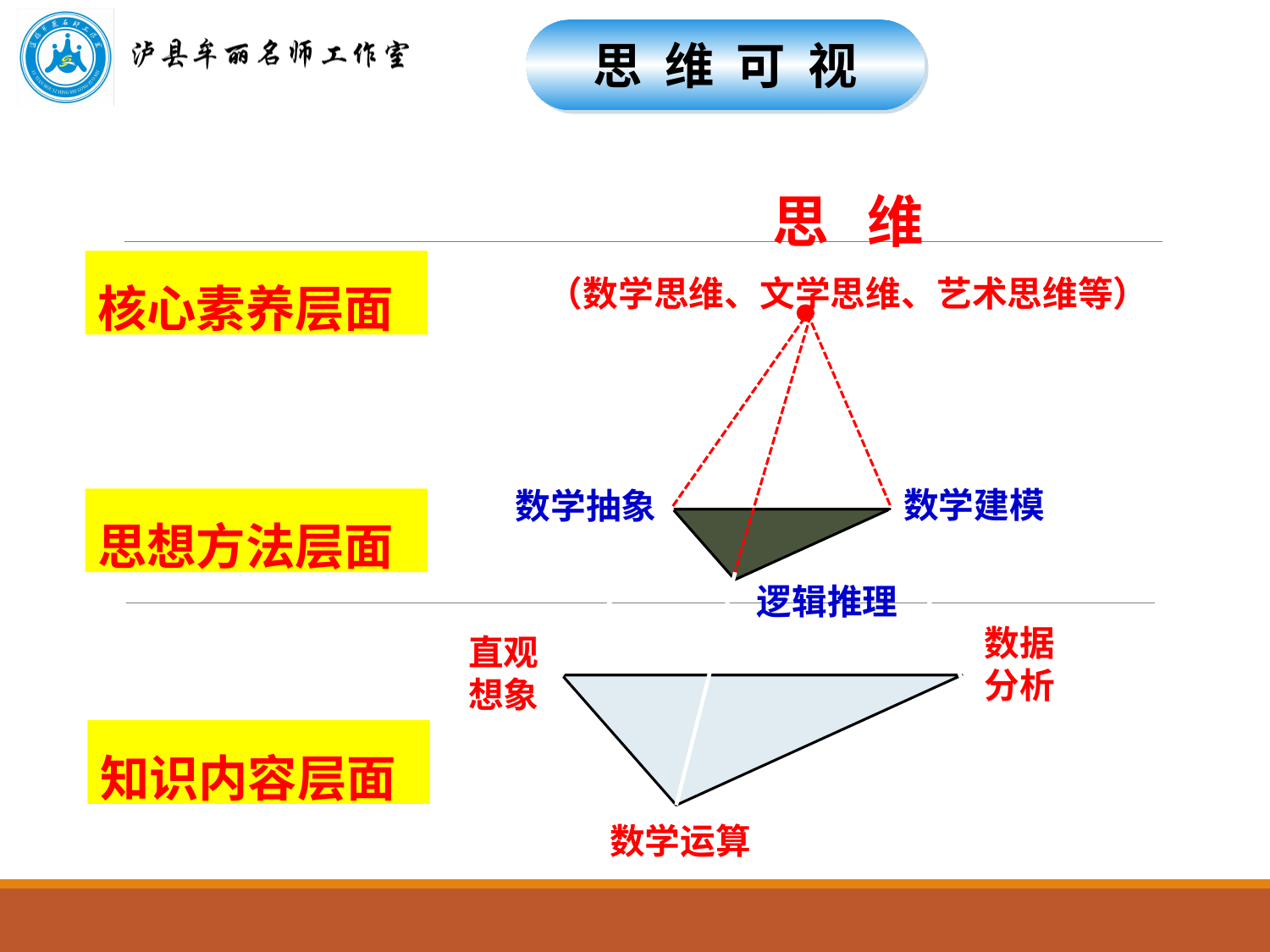

思  维  可  视
思   维
（数学思维、文学思维、艺术思维等）

核心素养层面

数学建模
数学抽象
思想方法层面

逻辑推理
数据
分析
直观
想象

知识内容层面
数学运算